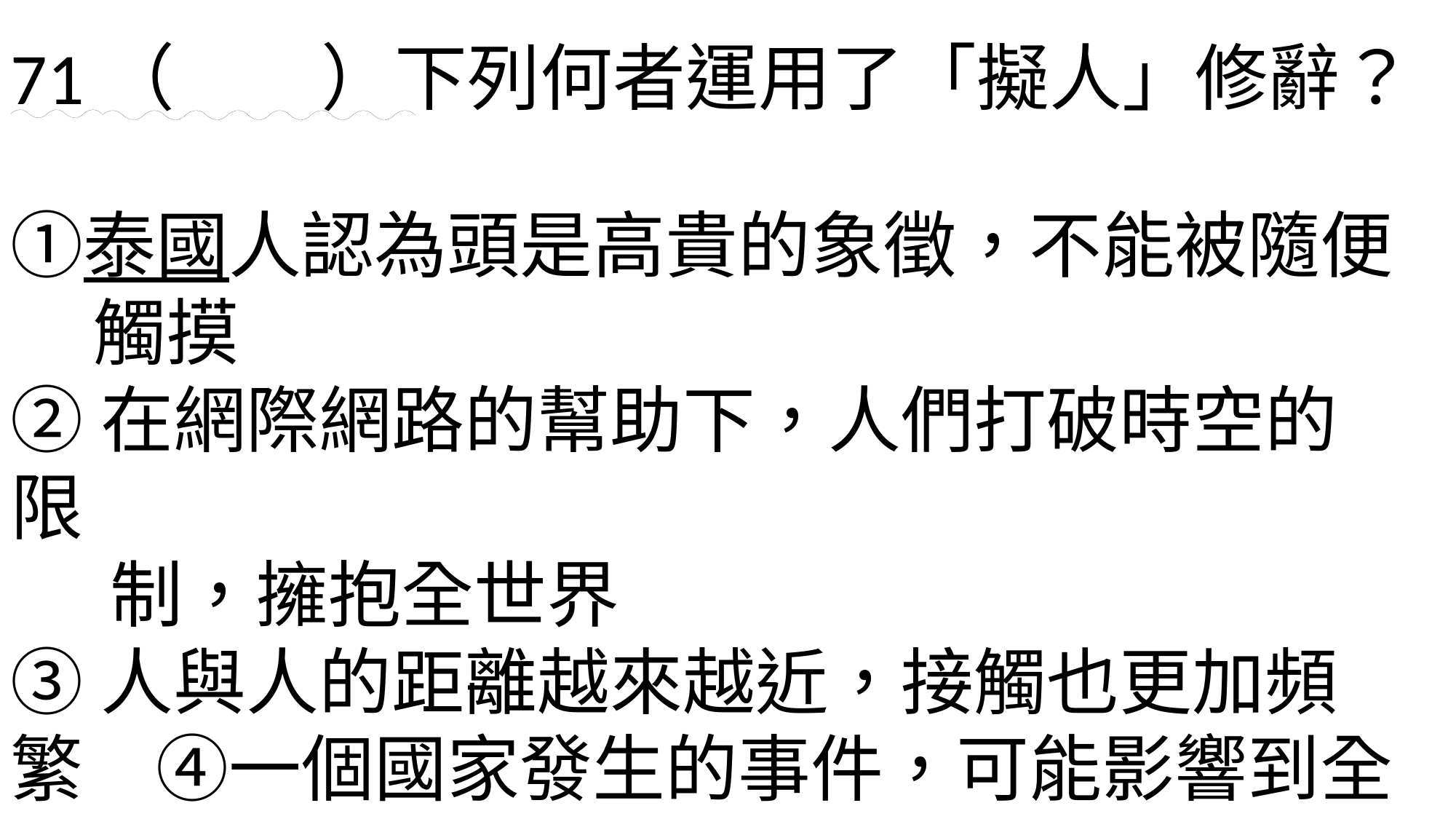

71（         ）下列何者運用了「擬人」修辭？　
①泰國人認為頭是高貴的象徵，不能被隨便
    觸摸
②在網際網路的幫助下，人們打破時空的限
     制，擁抱全世界
③人與人的距離越來越近，接觸也更加頻繁　④一個國家發生的事件，可能影響到全球